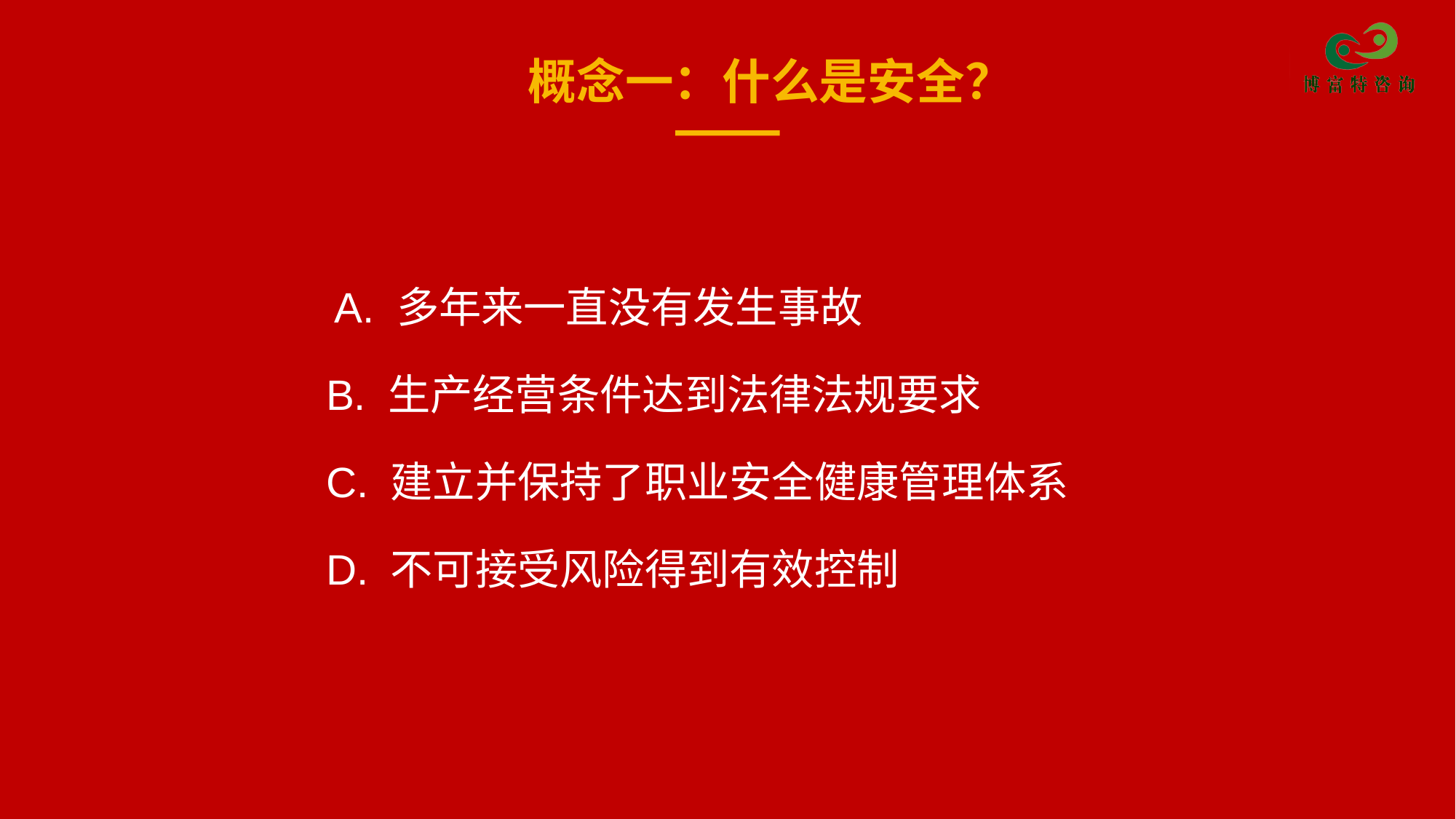

概念一：什么是安全？

A. 多年来一直没有发生事故
   B. 生产经营条件达到法律法规要求
   C. 建立并保持了职业安全健康管理体系
   D. 不可接受风险得到有效控制